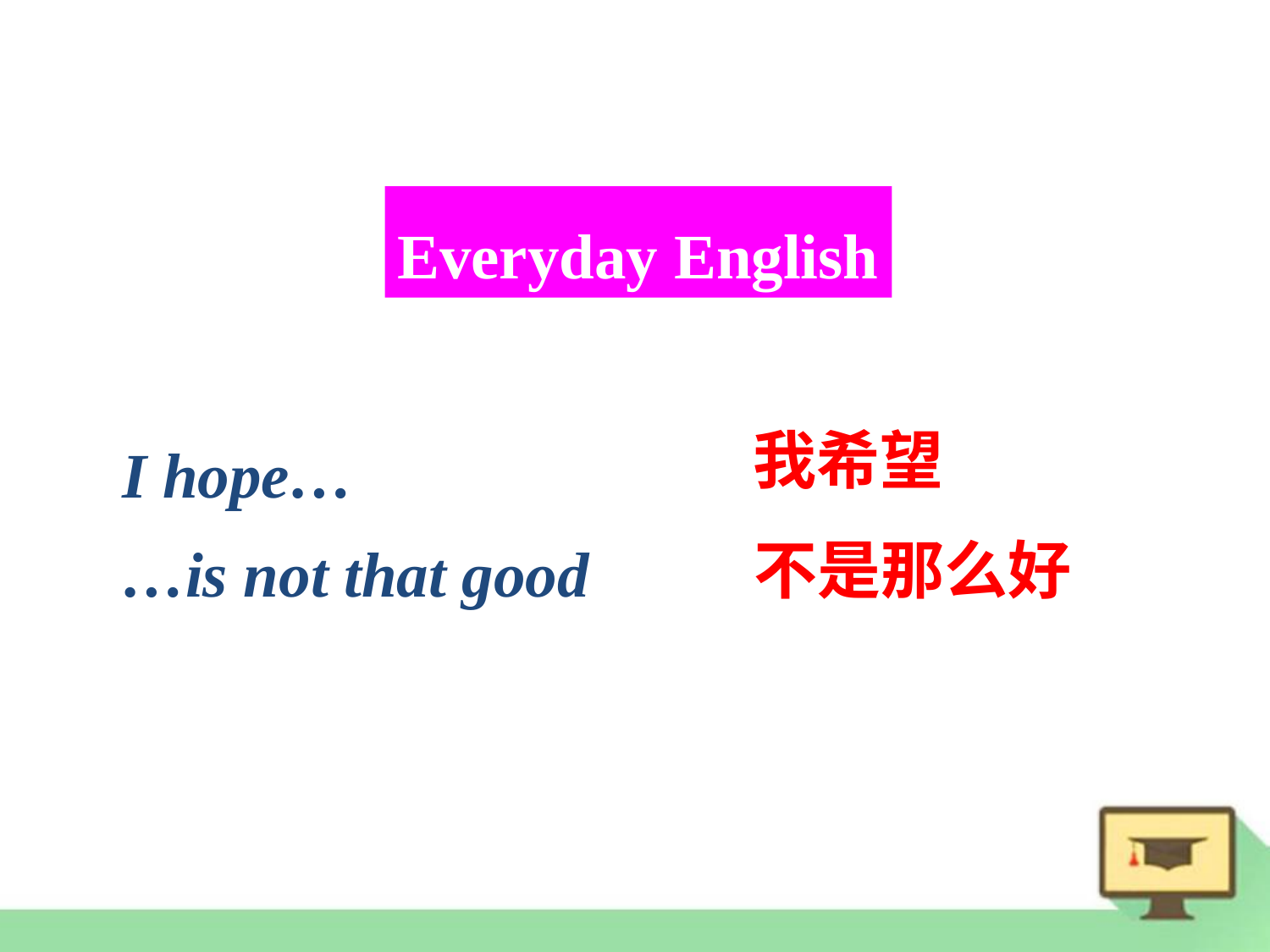

Everyday English
I hope…
…is not that good
我希望
不是那么好